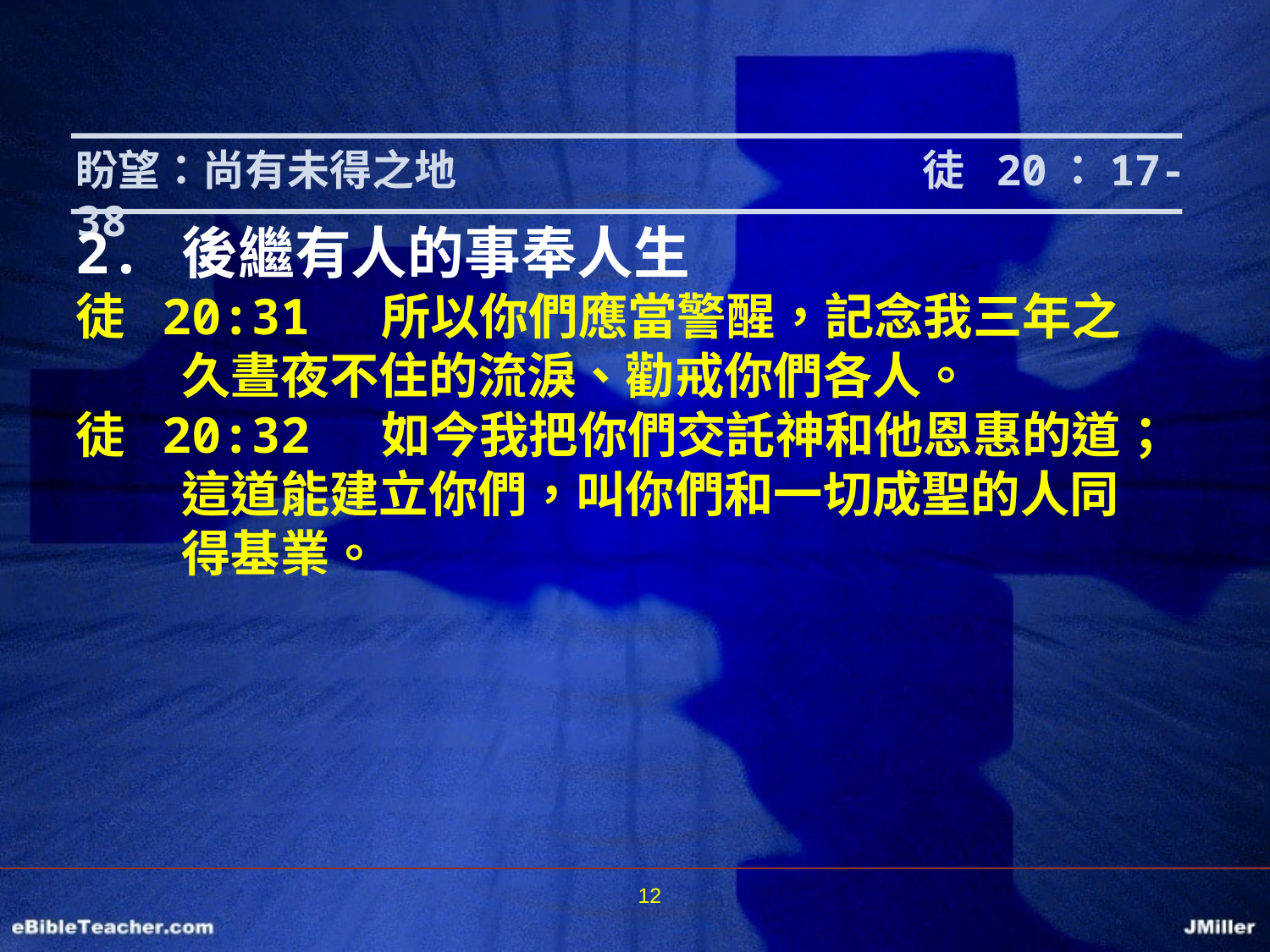

盼望：尚有未得之地			    徒 20：17-38
2.	後繼有人的事奉人生
徒 20:31  所以你們應當警醒，記念我三年之久晝夜不住的流淚、勸戒你們各人。
徒 20:32  如今我把你們交託神和他恩惠的道；這道能建立你們，叫你們和一切成聖的人同得基業。